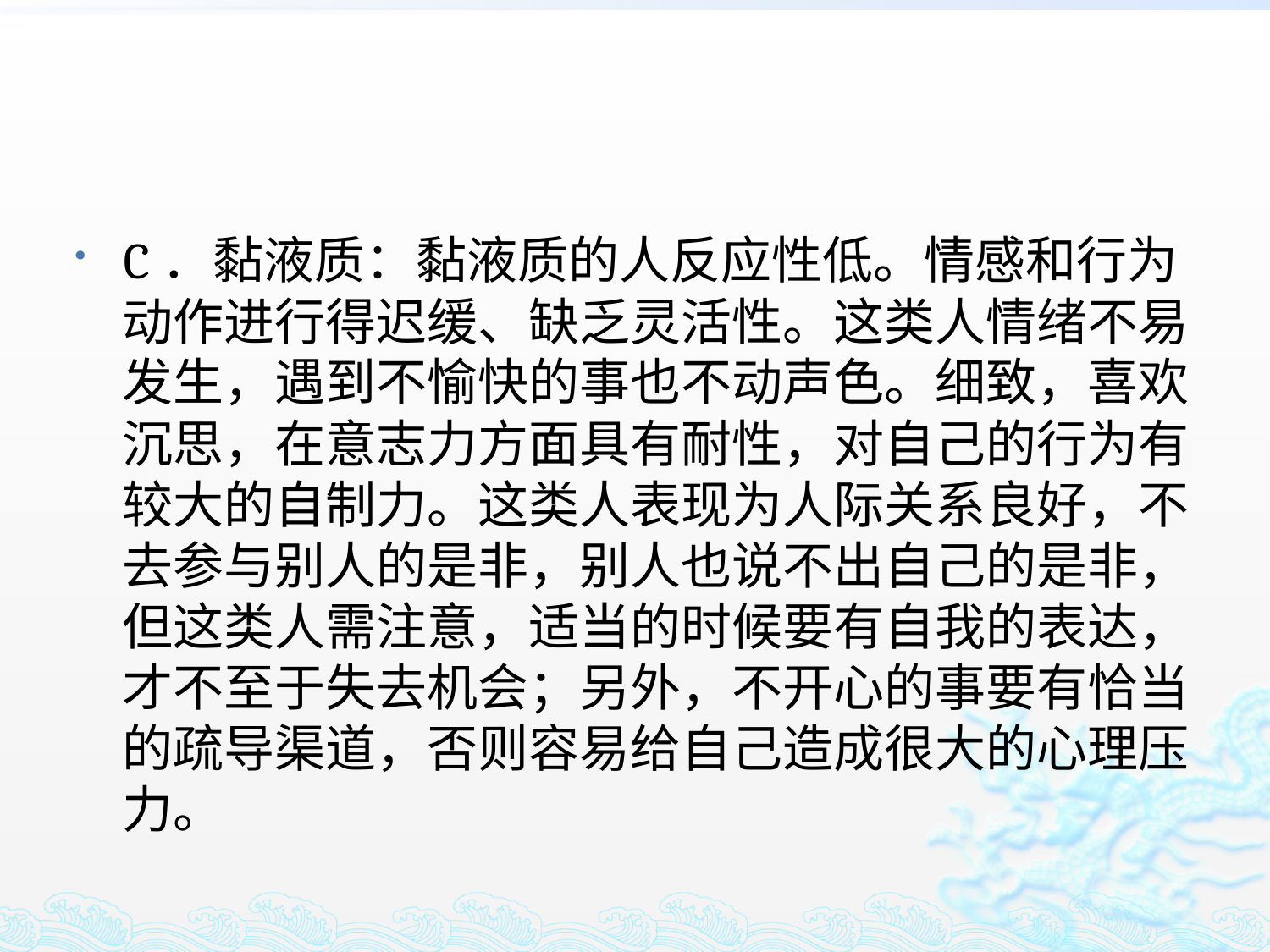

#
C．黏液质：黏液质的人反应性低。情感和行为动作进行得迟缓、缺乏灵活性。这类人情绪不易发生，遇到不愉快的事也不动声色。细致，喜欢沉思，在意志力方面具有耐性，对自己的行为有较大的自制力。这类人表现为人际关系良好，不去参与别人的是非，别人也说不出自己的是非，但这类人需注意，适当的时候要有自我的表达，才不至于失去机会；另外，不开心的事要有恰当的疏导渠道，否则容易给自己造成很大的心理压力。